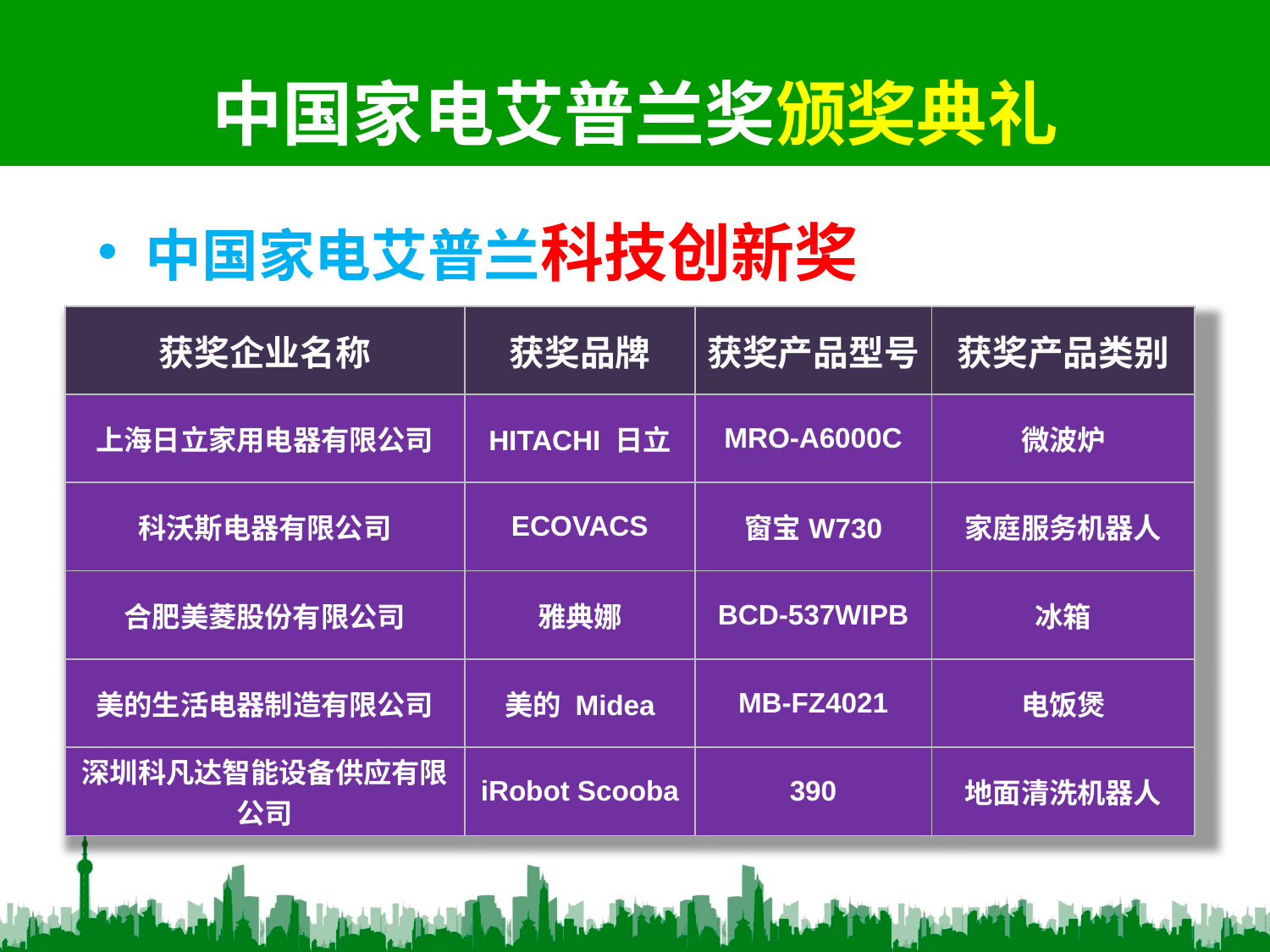

# 中国家电艾普兰奖颁奖典礼
中国家电艾普兰科技创新奖
| 获奖企业名称 | 获奖品牌 | 获奖产品型号 | 获奖产品类别 |
| --- | --- | --- | --- |
| 上海日立家用电器有限公司 | HITACHI 日立 | MRO-A6000C | 微波炉 |
| 科沃斯电器有限公司 | ECOVACS | 窗宝W730 | 家庭服务机器人 |
| 合肥美菱股份有限公司 | 雅典娜 | BCD-537WIPB | 冰箱 |
| 美的生活电器制造有限公司 | 美的 Midea | MB-FZ4021 | 电饭煲 |
| 深圳科凡达智能设备供应有限公司 | iRobot Scooba | 390 | 地面清洗机器人 |